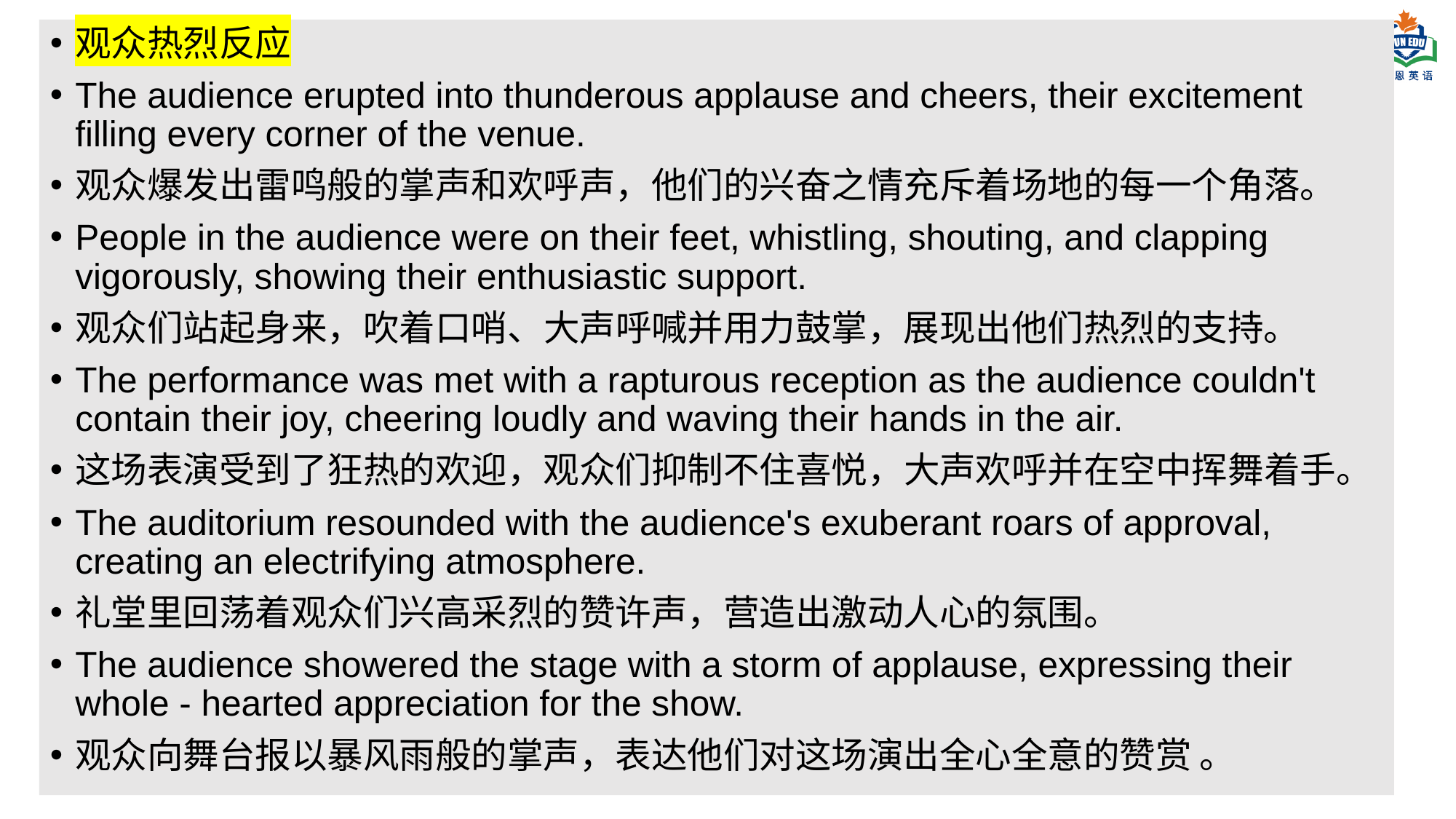

观众热烈反应
The audience erupted into thunderous applause and cheers, their excitement filling every corner of the venue.
观众爆发出雷鸣般的掌声和欢呼声，他们的兴奋之情充斥着场地的每一个角落。
People in the audience were on their feet, whistling, shouting, and clapping vigorously, showing their enthusiastic support.
观众们站起身来，吹着口哨、大声呼喊并用力鼓掌，展现出他们热烈的支持。
The performance was met with a rapturous reception as the audience couldn't contain their joy, cheering loudly and waving their hands in the air.
这场表演受到了狂热的欢迎，观众们抑制不住喜悦，大声欢呼并在空中挥舞着手。
The auditorium resounded with the audience's exuberant roars of approval, creating an electrifying atmosphere.
礼堂里回荡着观众们兴高采烈的赞许声，营造出激动人心的氛围。
The audience showered the stage with a storm of applause, expressing their whole - hearted appreciation for the show.
观众向舞台报以暴风雨般的掌声，表达他们对这场演出全心全意的赞赏 。